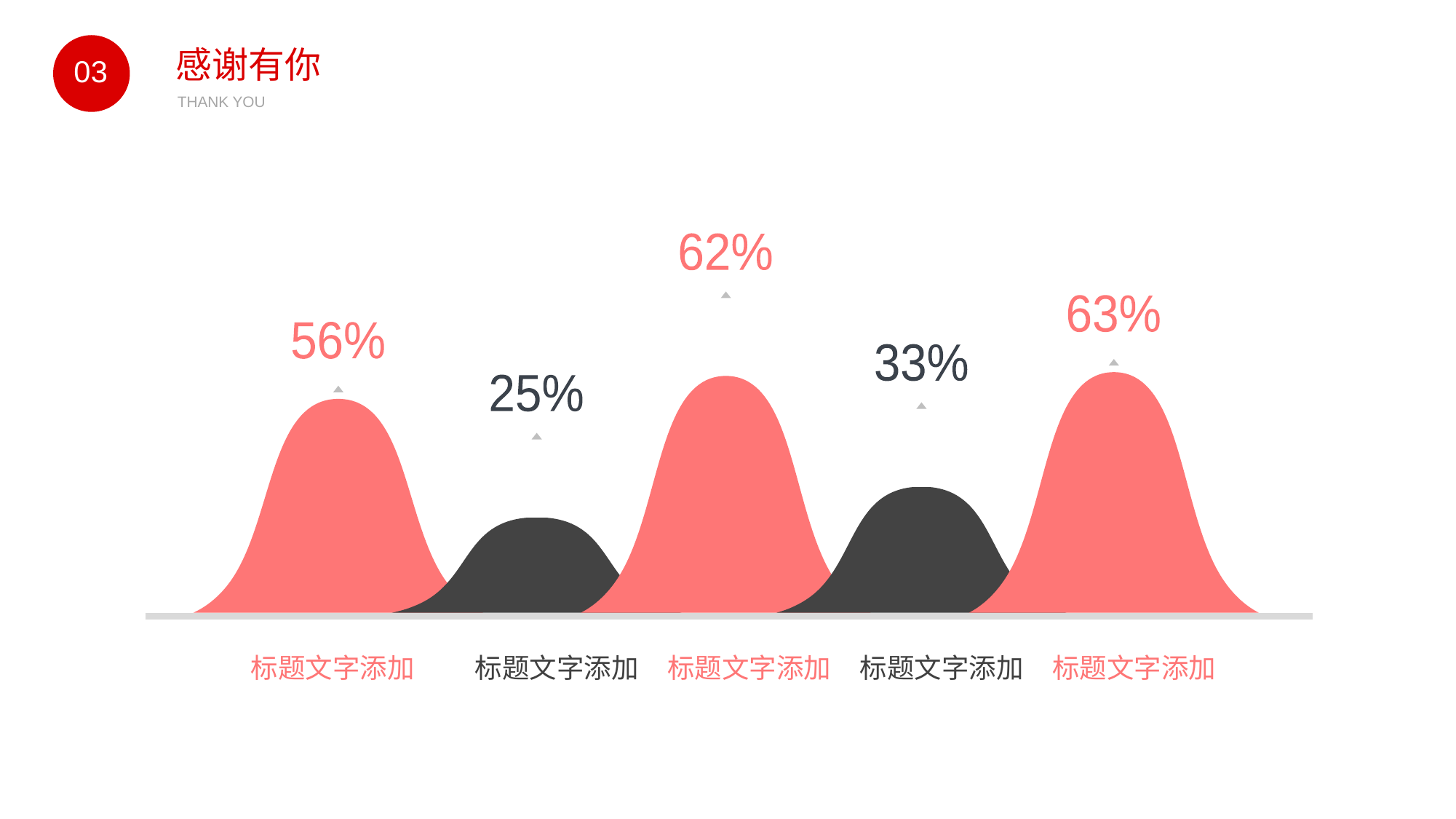

BY YUSHEN

感谢有你
03
THANK YOU

62%

63%
56%
33%

25%

标题文字添加
标题文字添加
标题文字添加
标题文字添加
标题文字添加